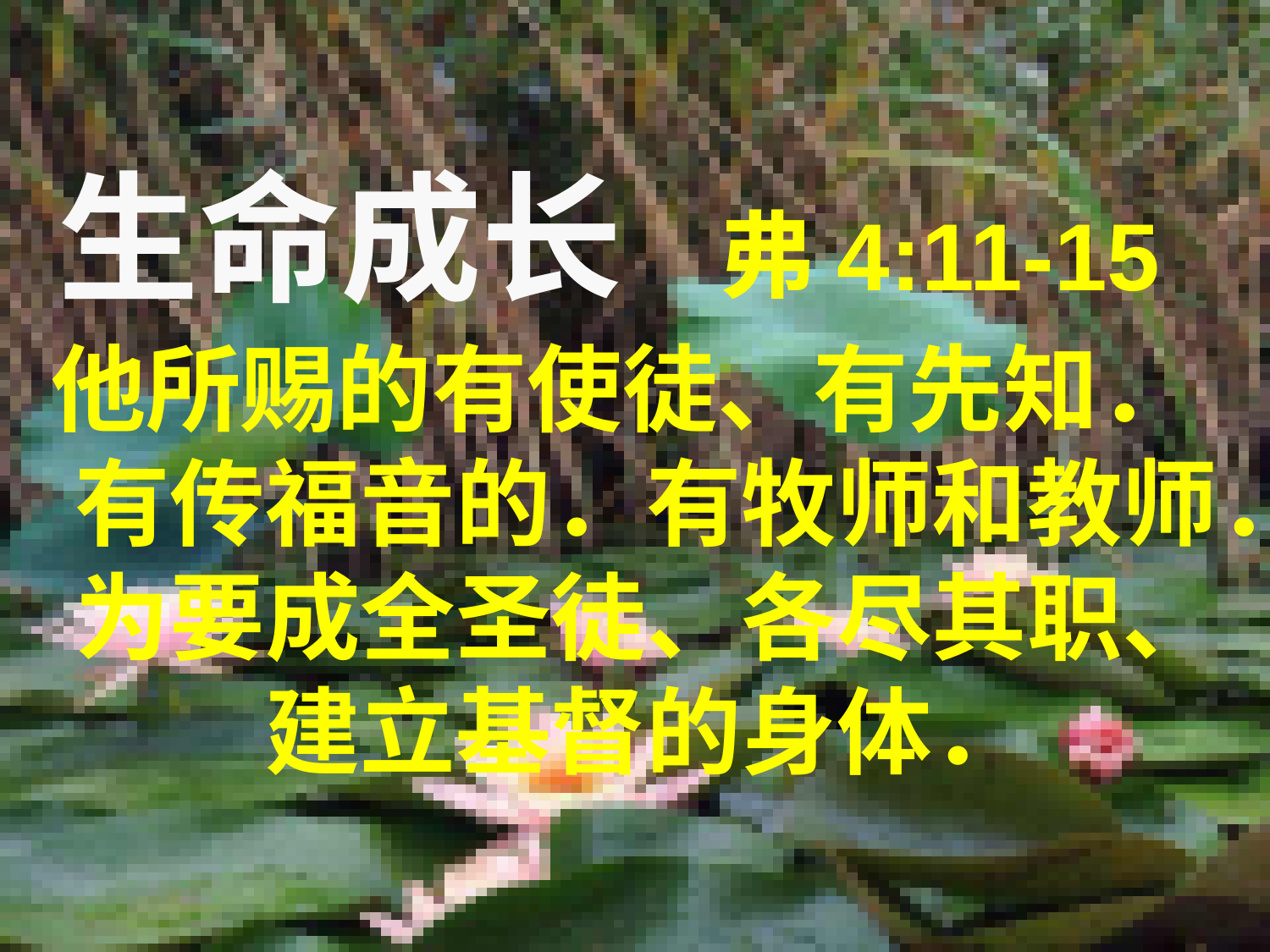

生命成长   弗4:11-15
他所赐的有使徒、有先知．有传福音的．有牧师和教师．为要成全圣徒、各尽其职、建立基督的身体．